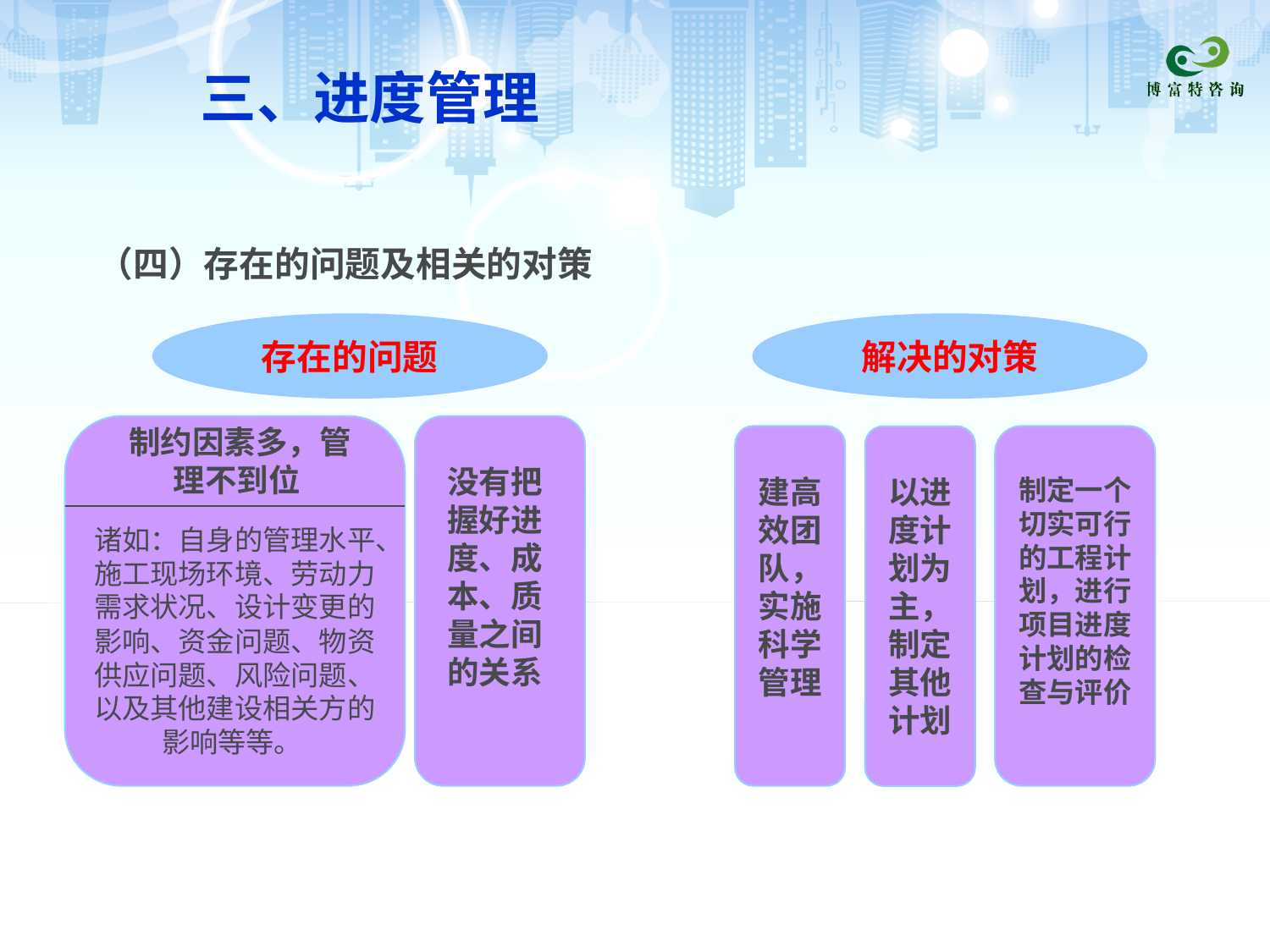

三、进度管理
  （四）存在的问题及相关的对策

存在的问题
解决的对策

制约因素多，管理不到位

没有把握好进度、成本、质量之间的关系
建高效团队，实施科学管理
制定一个切实可行的工程计划，进行项目进度计划的检查与评价
以进度计划为主，制定其他计划
诸如：自身的管理水平、施工现场环境、劳动力需求状况、设计变更的影响、资金问题、物资供应问题、风险问题、以及其他建设相关方的影响等等。